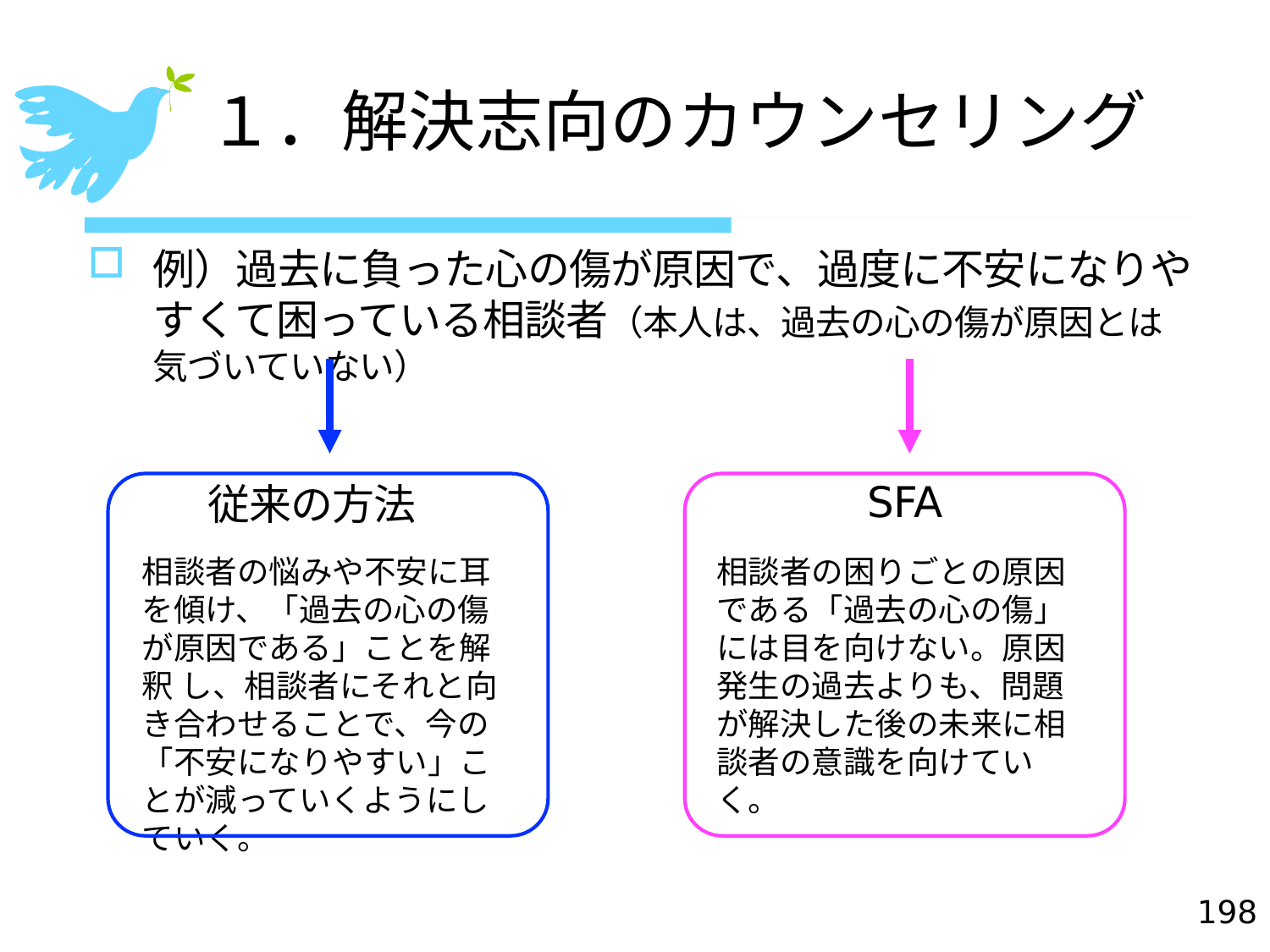

# １．解決志向のカウンセリング
例）過去に負った心の傷が原因で、過度に不安になりやすくて困っている相談者（本人は、過去の心の傷が原因とは気づいていない）

SFA
従来の方法

相談者の悩みや不安に耳を傾け、「過去の心の傷が原因である」ことを解釈 し、相談者にそれと向き合わせることで、今の「不安になりやすい」ことが減っていくようにしていく。

相談者の困りごとの原因である「過去の心の傷」には目を向けない。原因発生の過去よりも、問題が解決した後の未来に相談者の意識を向けていく。

198